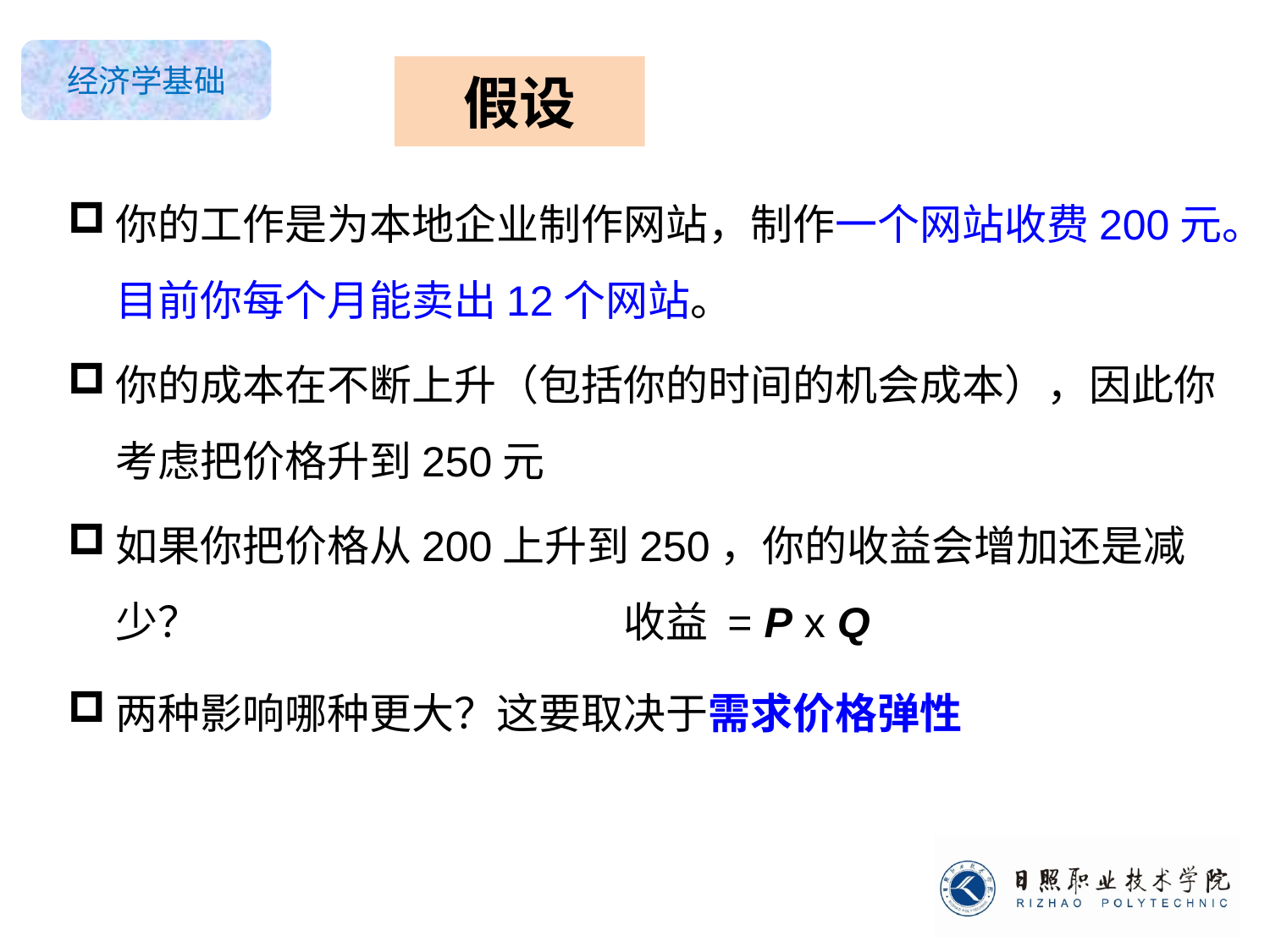

0
假设
你的工作是为本地企业制作网站，制作一个网站收费200元。目前你每个月能卖出12个网站。
你的成本在不断上升（包括你的时间的机会成本），因此你考虑把价格升到250元
如果你把价格从200上升到250，你的收益会增加还是减少？ 				收益 = P x Q
两种影响哪种更大？这要取决于需求价格弹性